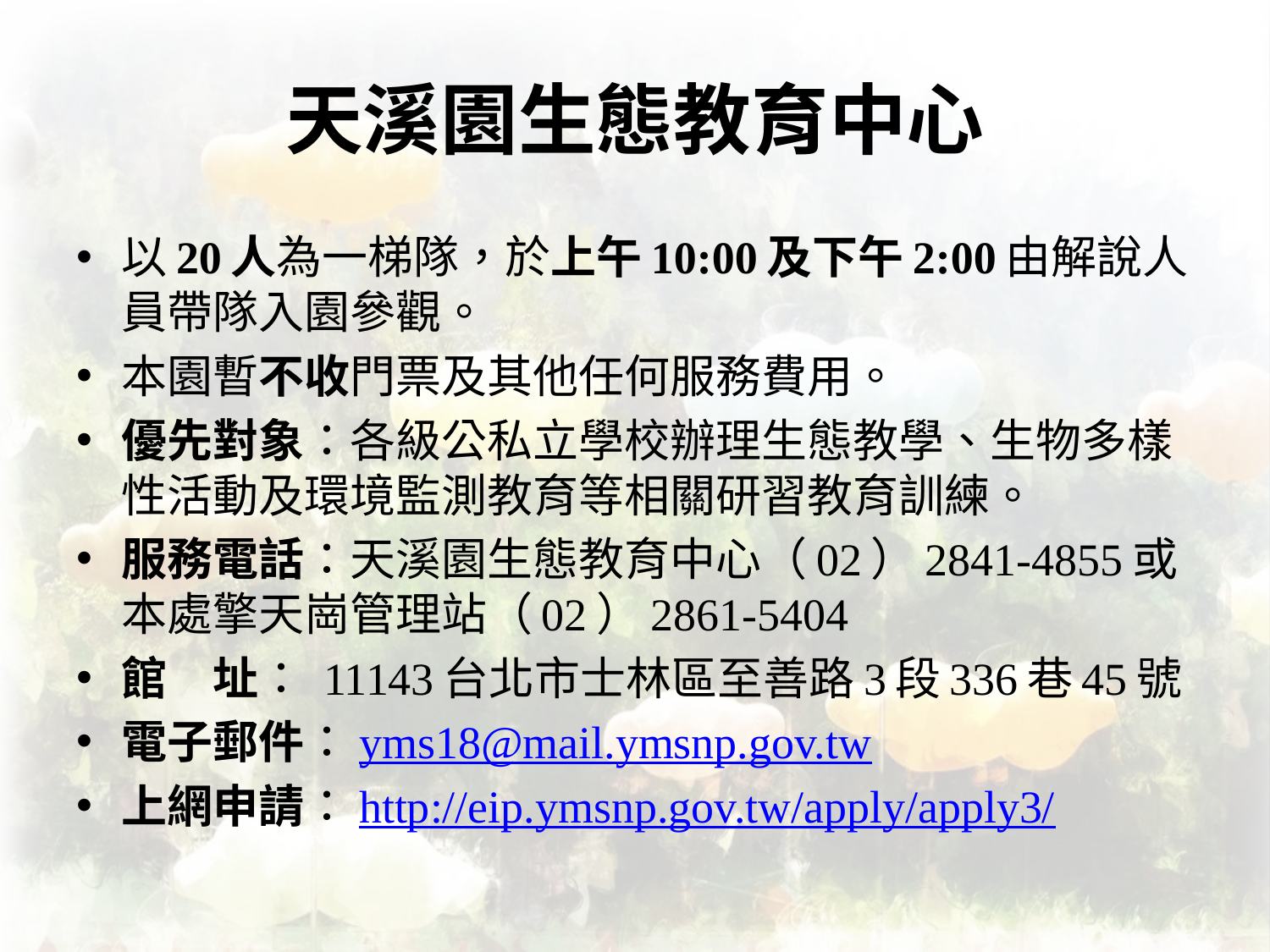

# 天溪園生態教育中心
以20人為一梯隊，於上午10:00及下午2:00由解說人員帶隊入園參觀。
本園暫不收門票及其他任何服務費用。
優先對象：各級公私立學校辦理生態教學、生物多樣性活動及環境監測教育等相關研習教育訓練。
服務電話：天溪園生態教育中心（02）2841-4855或本處擎天崗管理站（02）2861-5404
館　址： 11143台北市士林區至善路3段336巷45號
電子郵件：yms18@mail.ymsnp.gov.tw
上網申請：http://eip.ymsnp.gov.tw/apply/apply3/